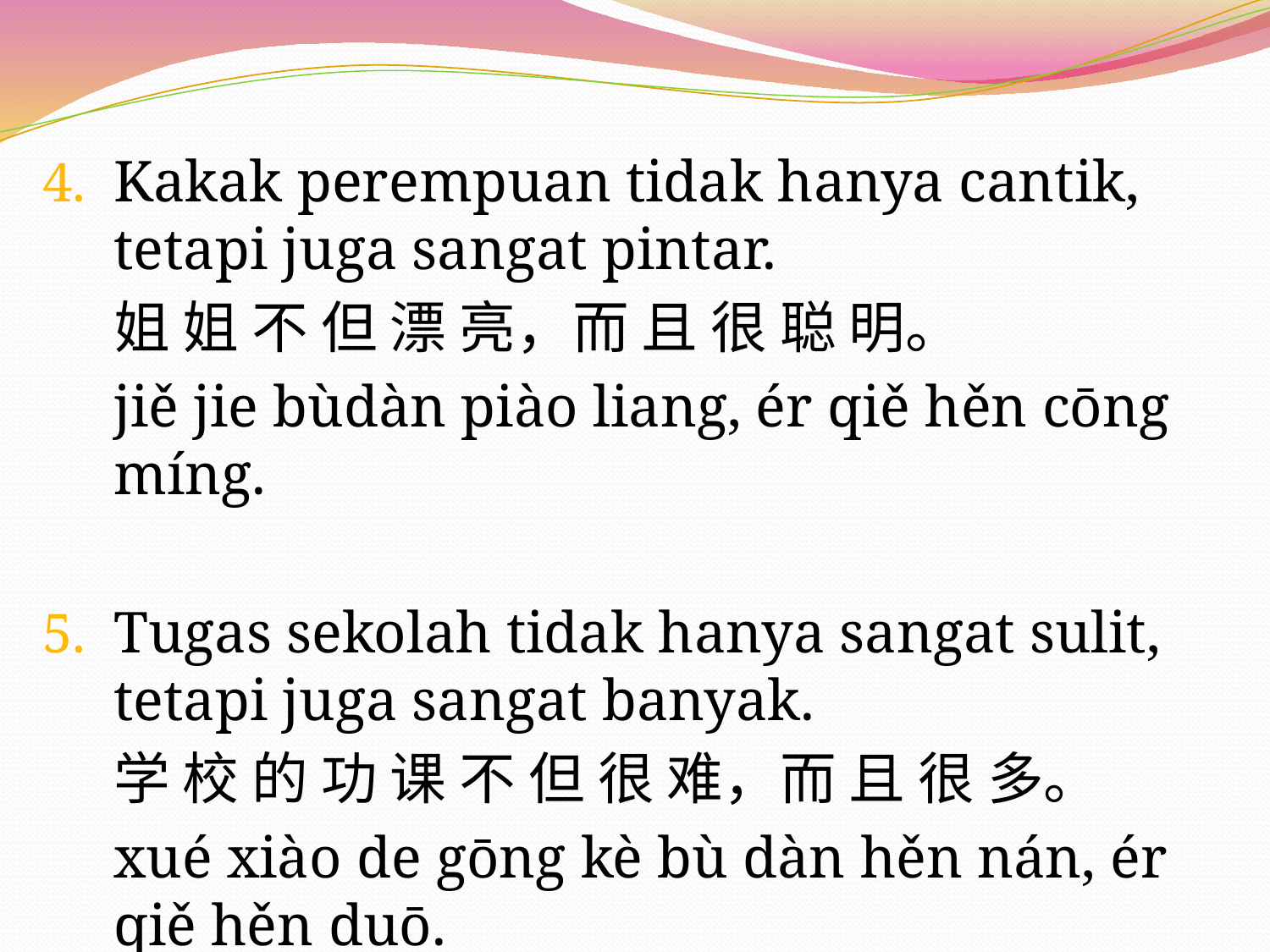

Kakak perempuan tidak hanya cantik, tetapi juga sangat pintar.
	姐 姐 不 但 漂 亮，而 且 很 聪 明。
	jiě jie bùdàn piào liang, ér qiě hěn cōng míng.

Tugas sekolah tidak hanya sangat sulit, tetapi juga sangat banyak.
	学 校 的 功 课 不 但 很 难，而 且 很 多。
	xué xiào de gōng kè bù dàn hěn nán, ér qiě hěn duō.